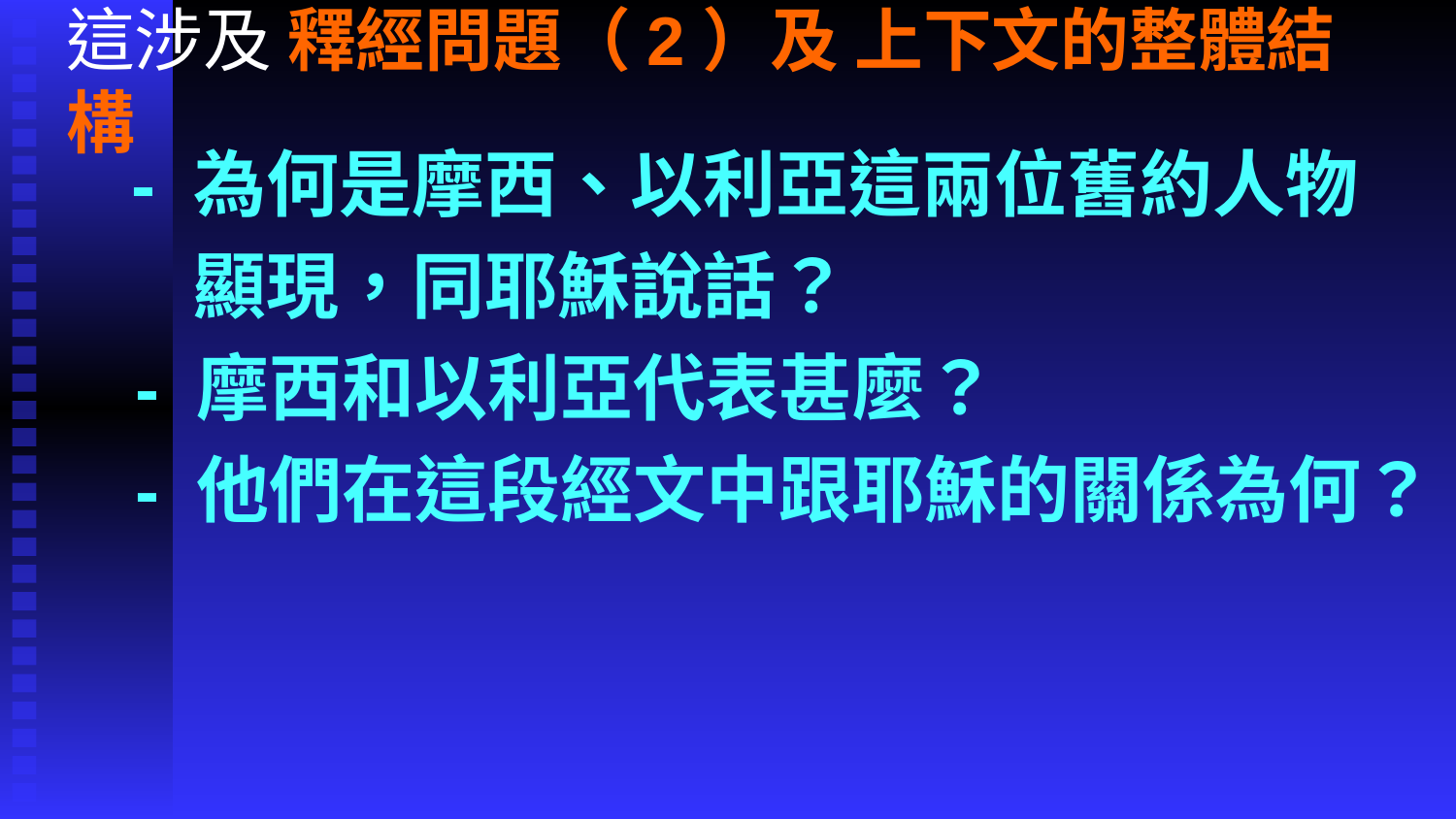

# 這涉及 釋經問題（2）及 上下文的整體結構
       - 為何是摩西、以利亞這兩位舊約人物
	 顯現，同耶穌說話？
      - 摩西和以利亞代表甚麼？
      - 他們在這段經文中跟耶穌的關係為何？